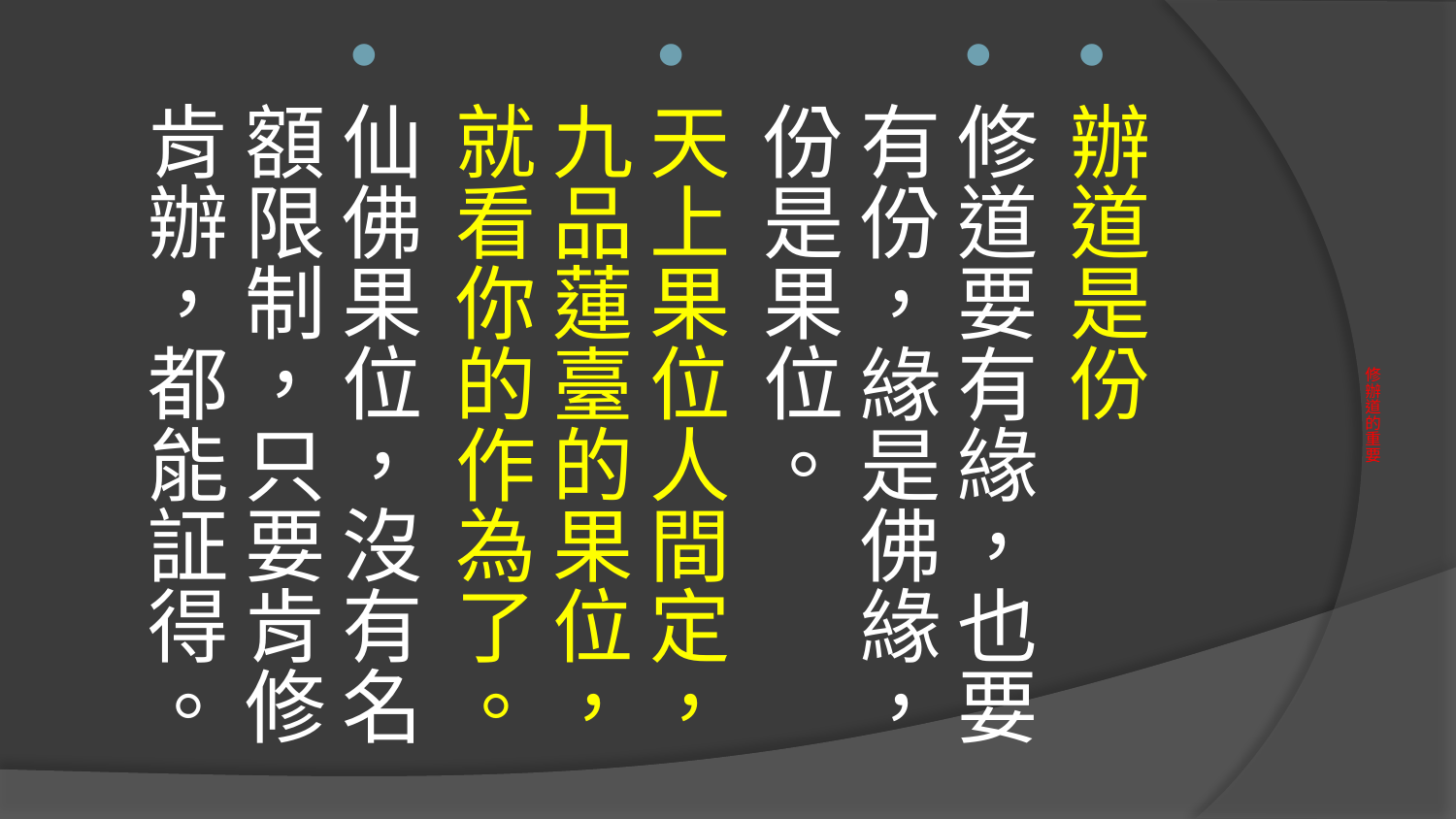

辦道是份
修道要有緣，也要有份，緣是佛緣，份是果位。
天上果位人間定，九品蓮臺的果位，就看你的作為了。
仙佛果位，沒有名額限制，只要肯修肯辦，都能証得。

# 修辦道的重要